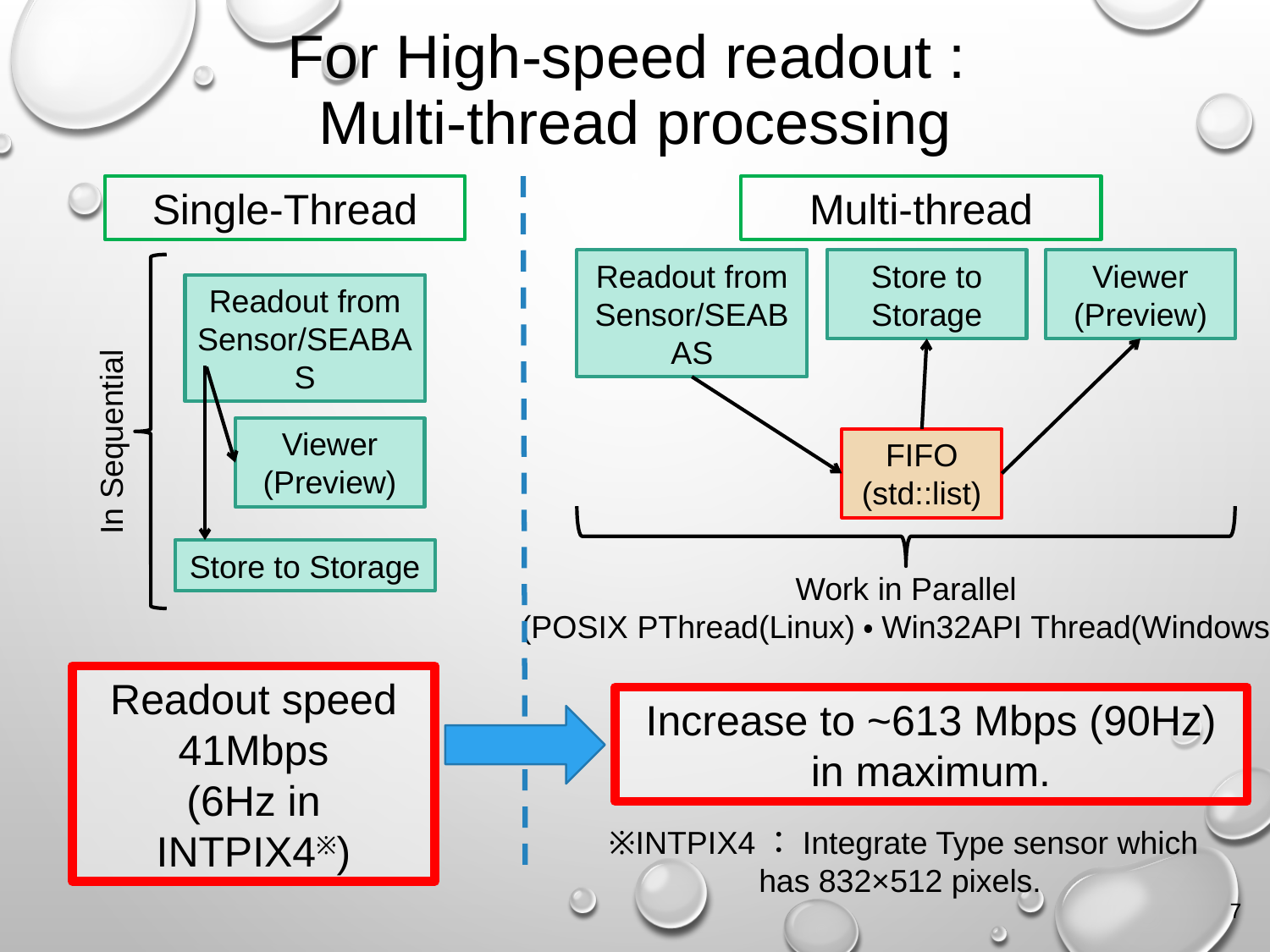

# For High-speed readout : Multi-thread processing
Single-Thread
Multi-thread

Viewer
(Preview)
Readout from Sensor/SEABAS
Store to Storage

Readout from Sensor/SEABAS
In Sequential
Viewer
(Preview)
FIFO
(std::list)
Store to Storage
Work in Parallel
(POSIX PThread(Linux)・Win32API Thread(Windows))
Readout speed
41Mbps
(6Hz in INTPIX4※)
Increase to ~613 Mbps (90Hz) in maximum.

※INTPIX4：Integrate Type sensor which has 832×512 pixels.
7